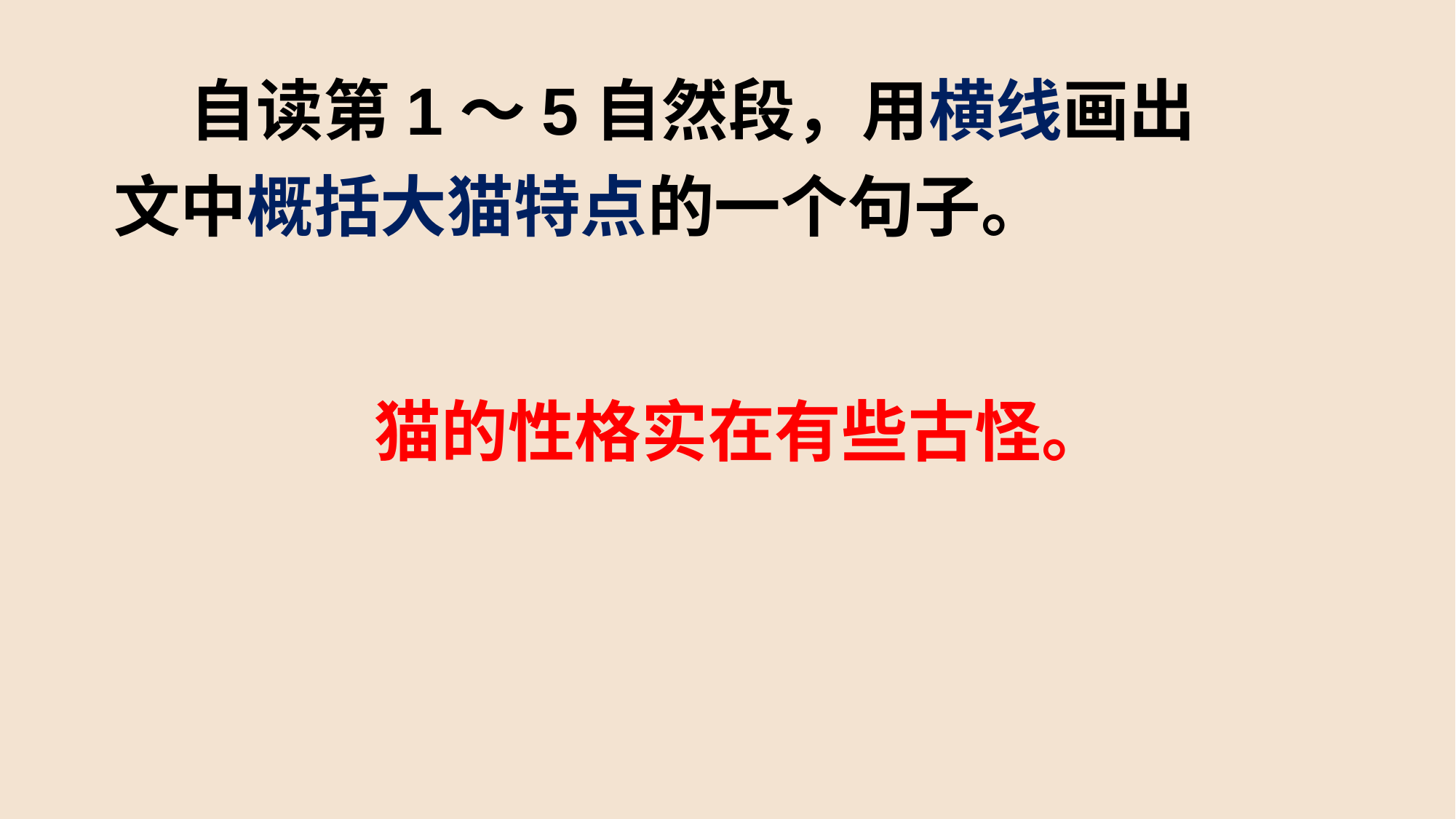

自读第1～5自然段，用横线画出文中概括大猫特点的一个句子。
猫的性格实在有些古怪。